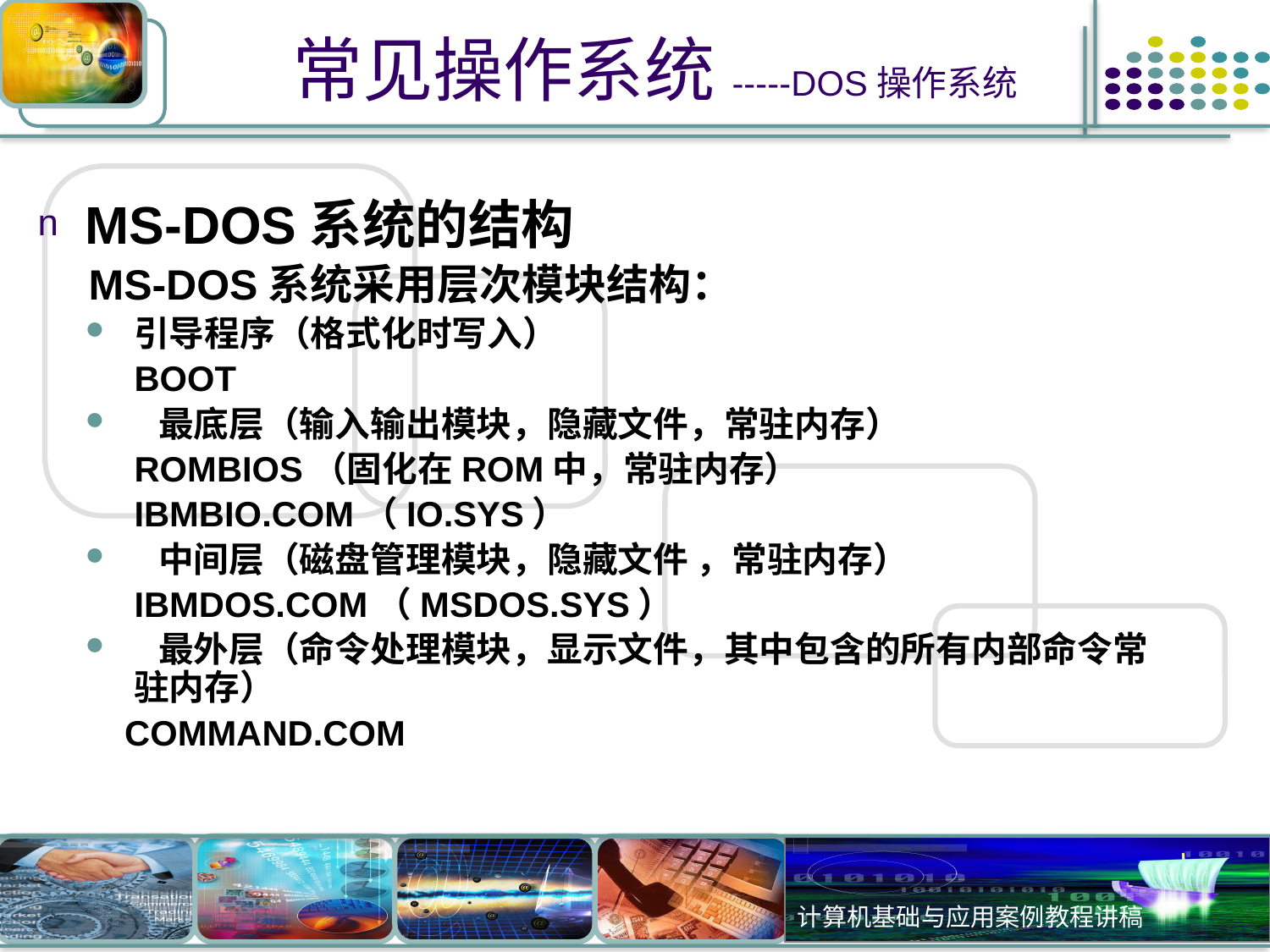

# 常见操作系统-----DOS操作系统
MS-DOS系统的结构
  MS-DOS系统采用层次模块结构：
引导程序（格式化时写入）
     BOOT
  最底层（输入输出模块，隐藏文件，常驻内存）
     ROMBIOS（固化在ROM中，常驻内存）
     IBMBIO.COM（IO.SYS）
  中间层（磁盘管理模块，隐藏文件 ，常驻内存）
     IBMDOS.COM（MSDOS.SYS）
  最外层（命令处理模块，显示文件，其中包含的所有内部命令常驻内存）
    COMMAND.COM